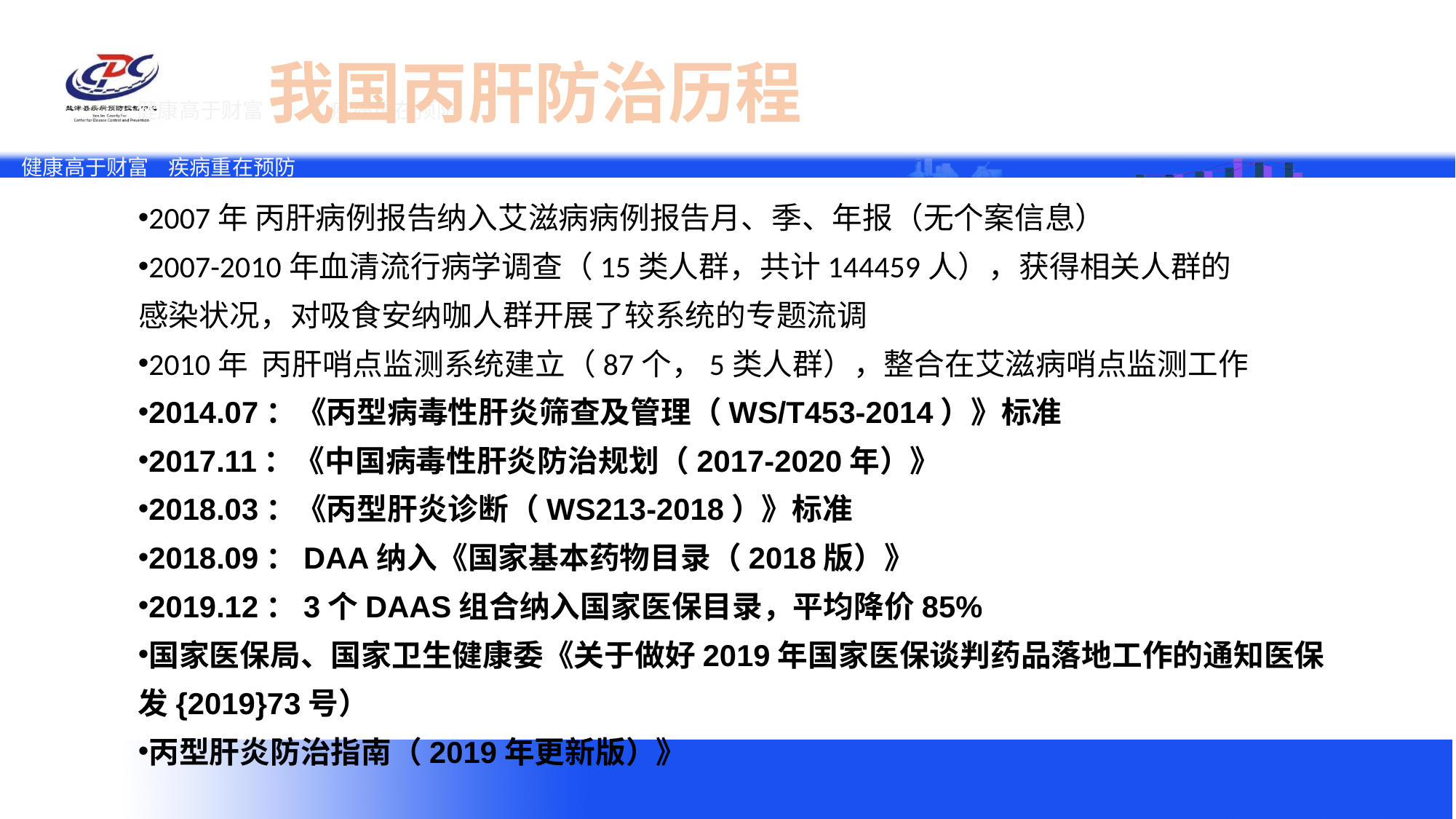

# 我国丙肝防治历程
2007年 丙肝病例报告纳入艾滋病病例报告月、季、年报（无个案信息）
2007-2010年血清流行病学调查（15类人群，共计144459人），获得相关人群的
   感染状况，对吸食安纳咖人群开展了较系统的专题流调
2010年  丙肝哨点监测系统建立（87个，5类人群），整合在艾滋病哨点监测工作
2014.07：《丙型病毒性肝炎筛查及管理（WS/T453-2014）》标准
2017.11：《中国病毒性肝炎防治规划（2017-2020年）》
2018.03：《丙型肝炎诊断（WS213-2018）》标准
2018.09：DAA纳入《国家基本药物目录（2018版）》
2019.12：3个DAAS组合纳入国家医保目录，平均降价85%
国家医保局、国家卫生健康委《关于做好2019年国家医保谈判药品落地工作的通知医保发{2019}73号）
丙型肝炎防治指南（2019年更新版）》